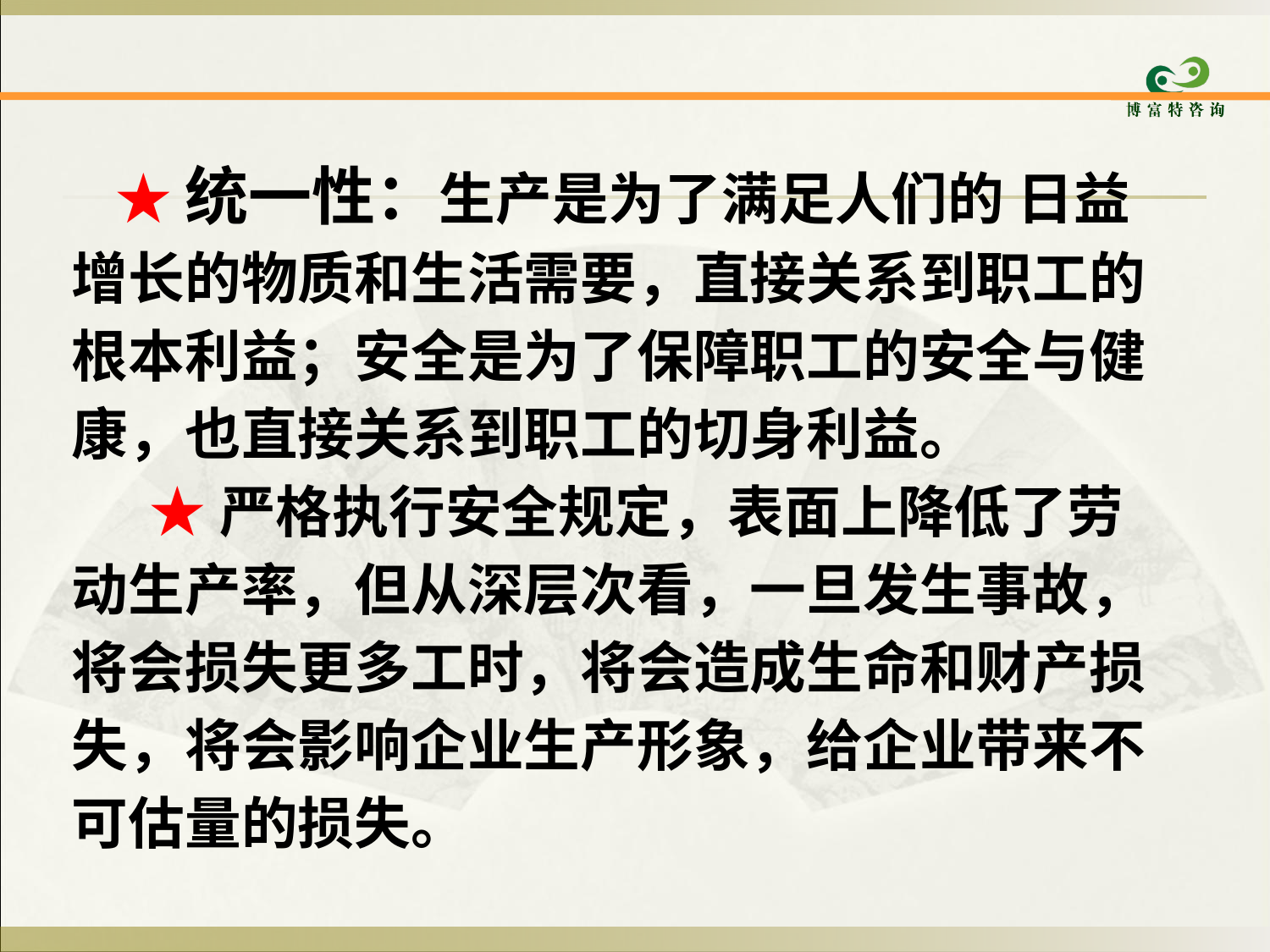

★统一性：生产是为了满足人们的 日益增长的物质和生活需要，直接关系到职工的根本利益；安全是为了保障职工的安全与健康，也直接关系到职工的切身利益。
      ★严格执行安全规定，表面上降低了劳动生产率，但从深层次看，一旦发生事故，将会损失更多工时，将会造成生命和财产损失，将会影响企业生产形象，给企业带来不可估量的损失。
18